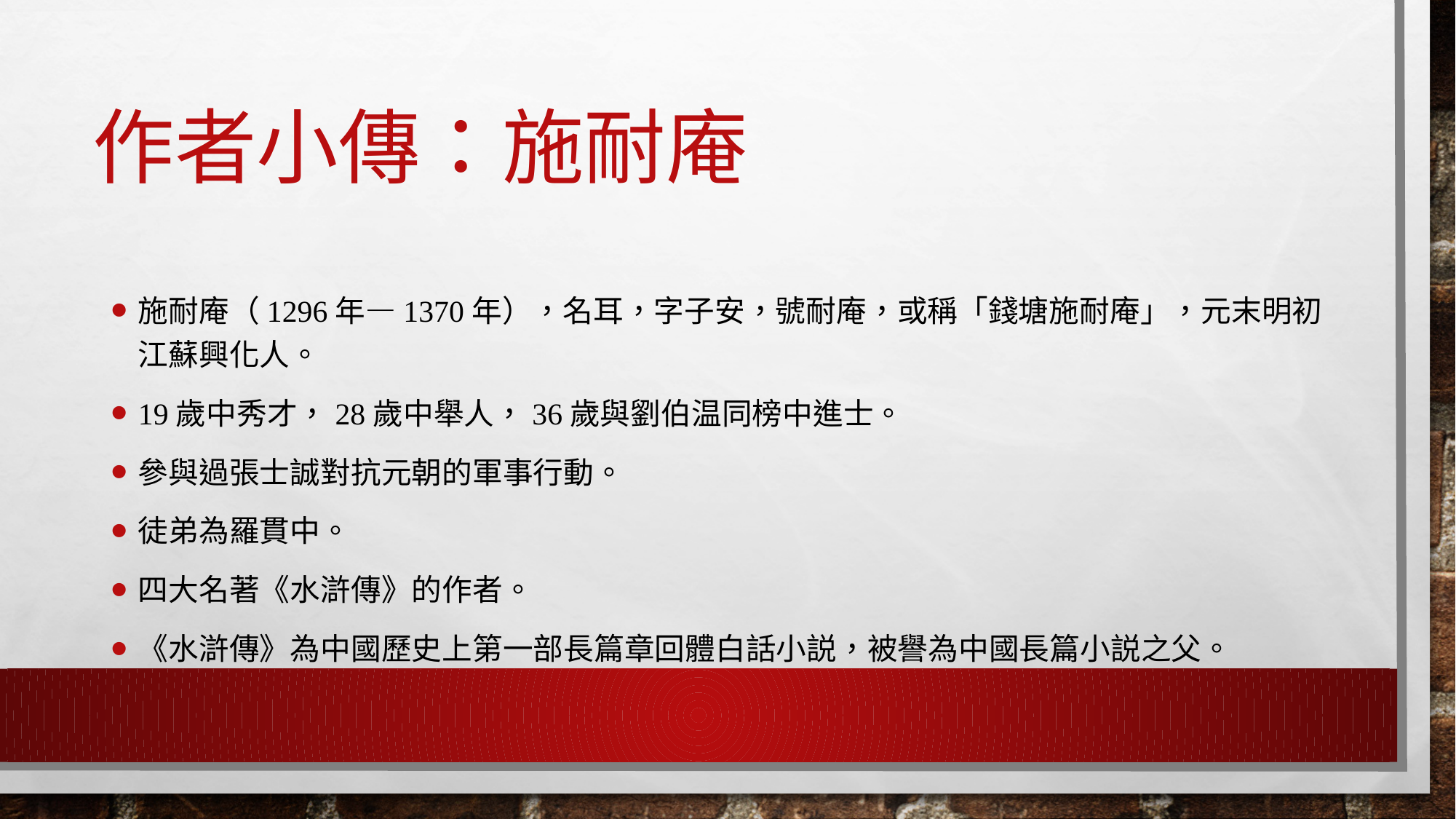

# 作者小傳：施耐庵
施耐庵（1296年—1370年），名耳，字子安，號耐庵，或稱「錢塘施耐庵」，元末明初江蘇興化人。
19歲中秀才，28歲中舉人，36歲與劉伯温同榜中進士。
參與過張士誠對抗元朝的軍事行動。
徒弟為羅貫中。
四大名著《水滸傳》的作者。
《水滸傳》為中國歷史上第一部長篇章回體白話小説，被譽為中國長篇小説之父。